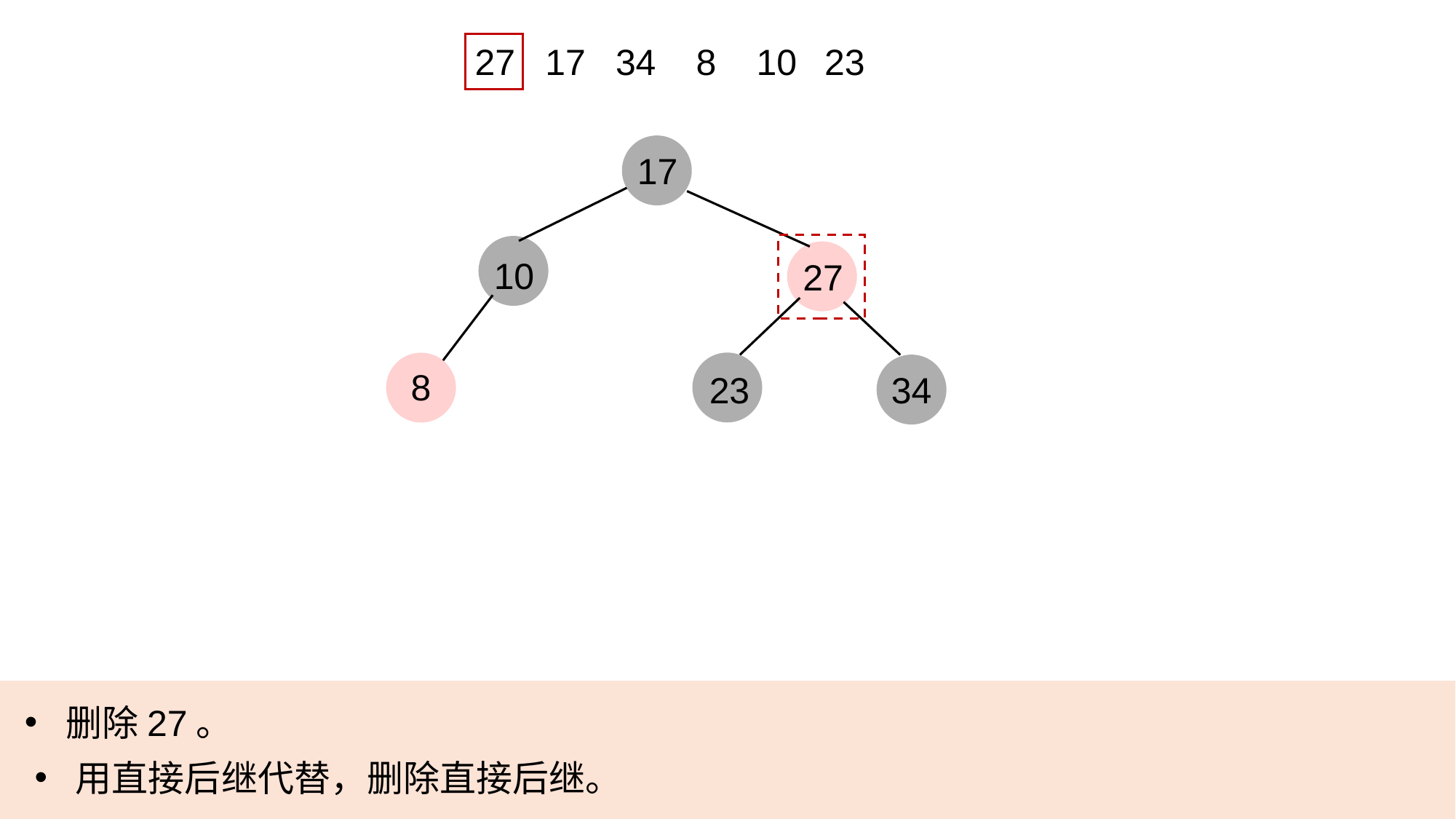

27

17
34
8
10
23

17

10
27

8
23
34

删除27。
用直接后继代替，删除直接后继。